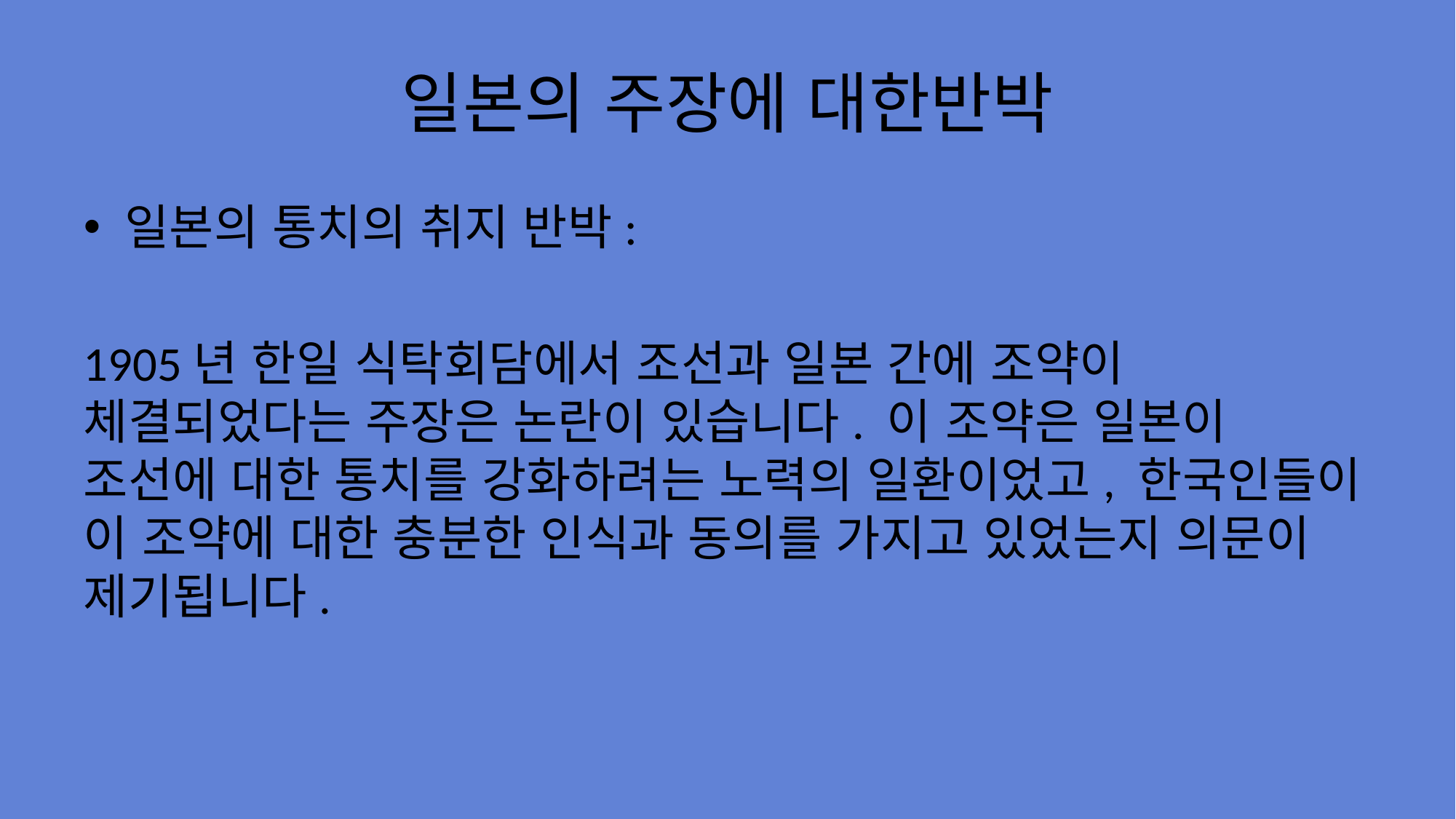

# 일본의 주장에 대한반박
일본의 통치의 취지 반박:

1905년 한일 식탁회담에서 조선과 일본 간에 조약이 체결되었다는 주장은 논란이 있습니다. 이 조약은 일본이 조선에 대한 통치를 강화하려는 노력의 일환이었고, 한국인들이 이 조약에 대한 충분한 인식과 동의를 가지고 있었는지 의문이 제기됩니다.